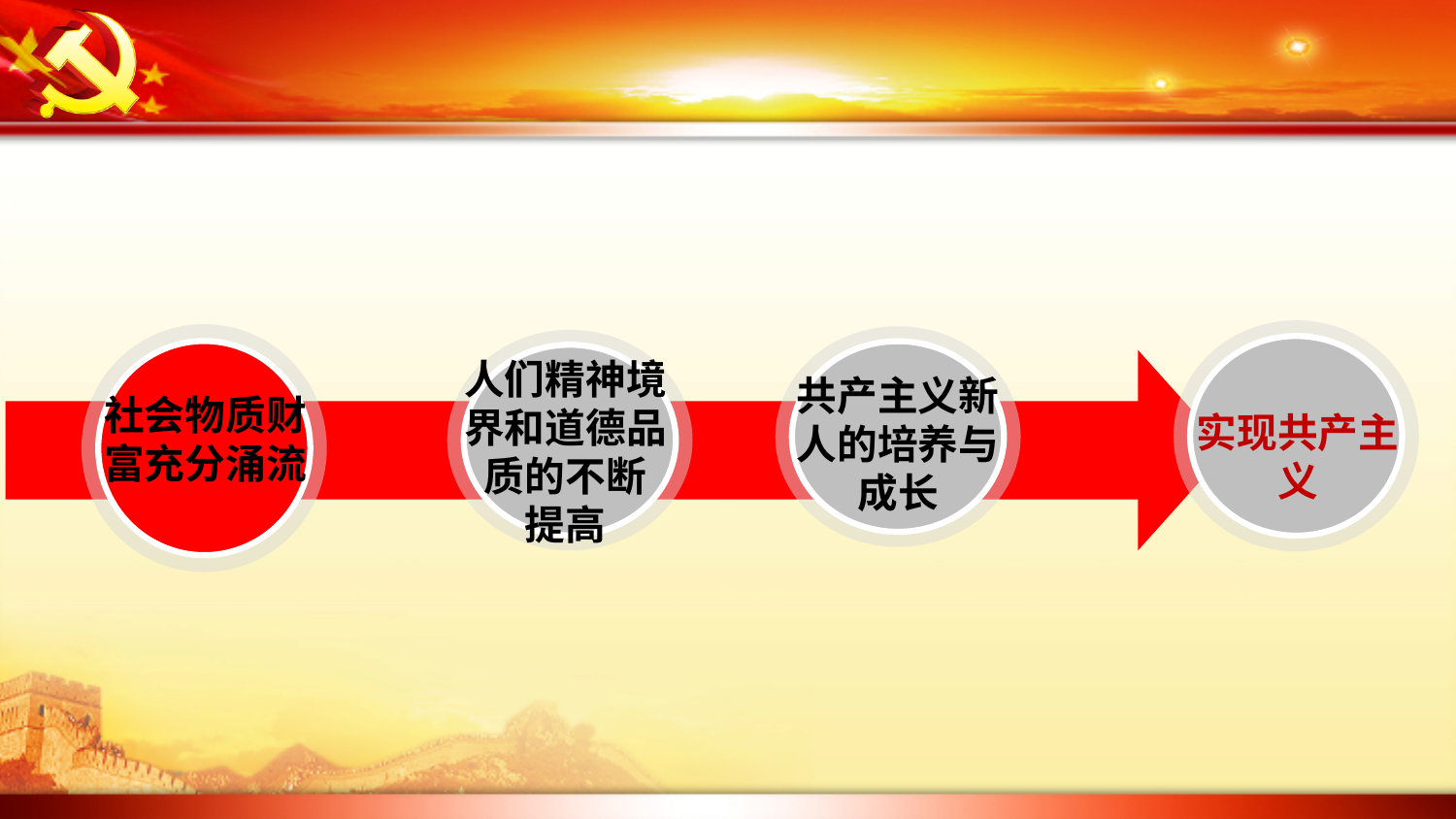

实现共产主义

社会物质财富充分涌流

共产主义新人的培养与成长

人们精神境界和道德品质的不断
提高